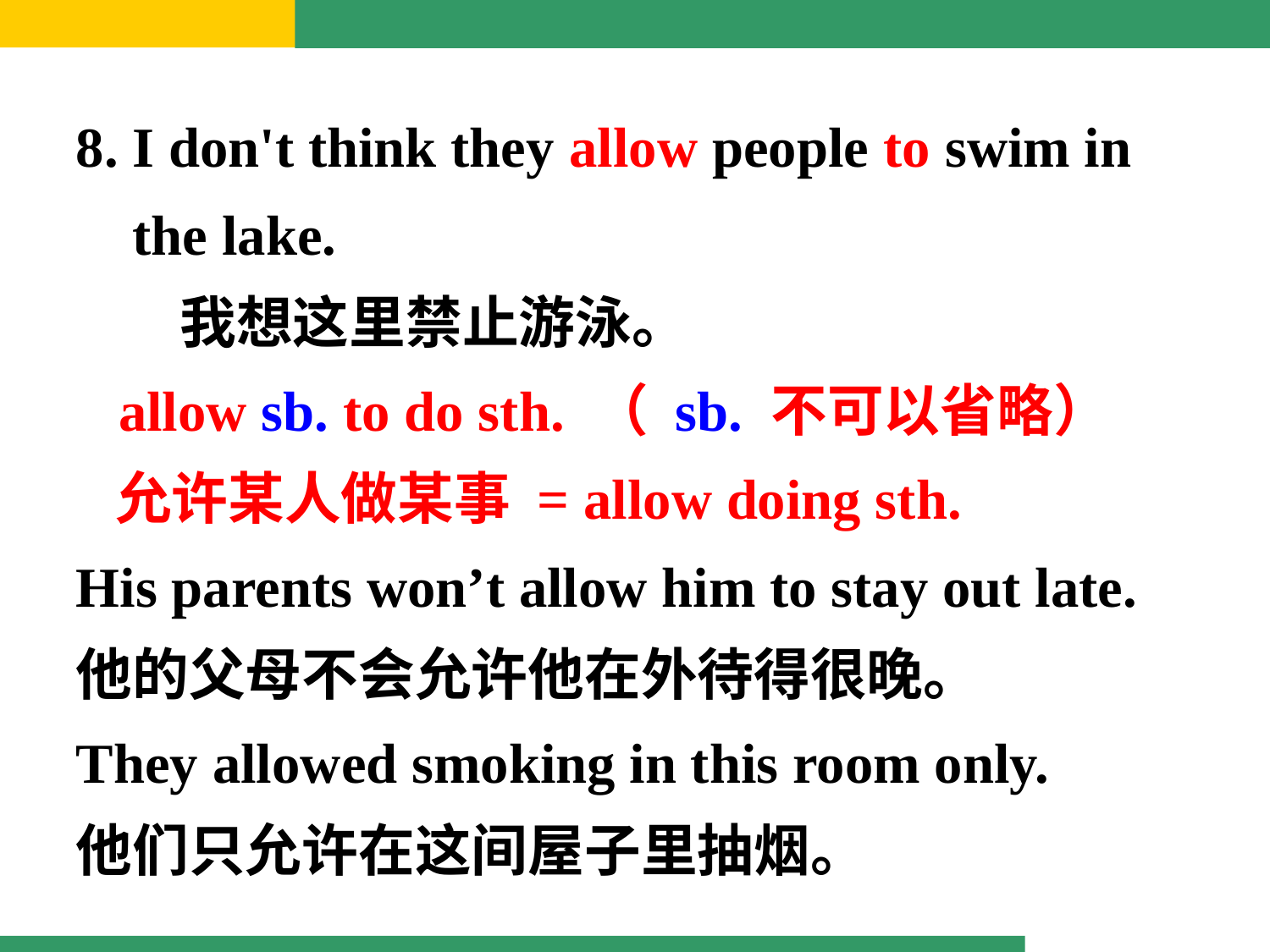

8. I don't think they allow people to swim in
    the lake.
       我想这里禁止游泳。
   allow sb. to do sth. （ sb. 不可以省略）
  允许某人做某事 = allow doing sth.
His parents won’t allow him to stay out late.
他的父母不会允许他在外待得很晚。
They allowed smoking in this room only.
他们只允许在这间屋子里抽烟。